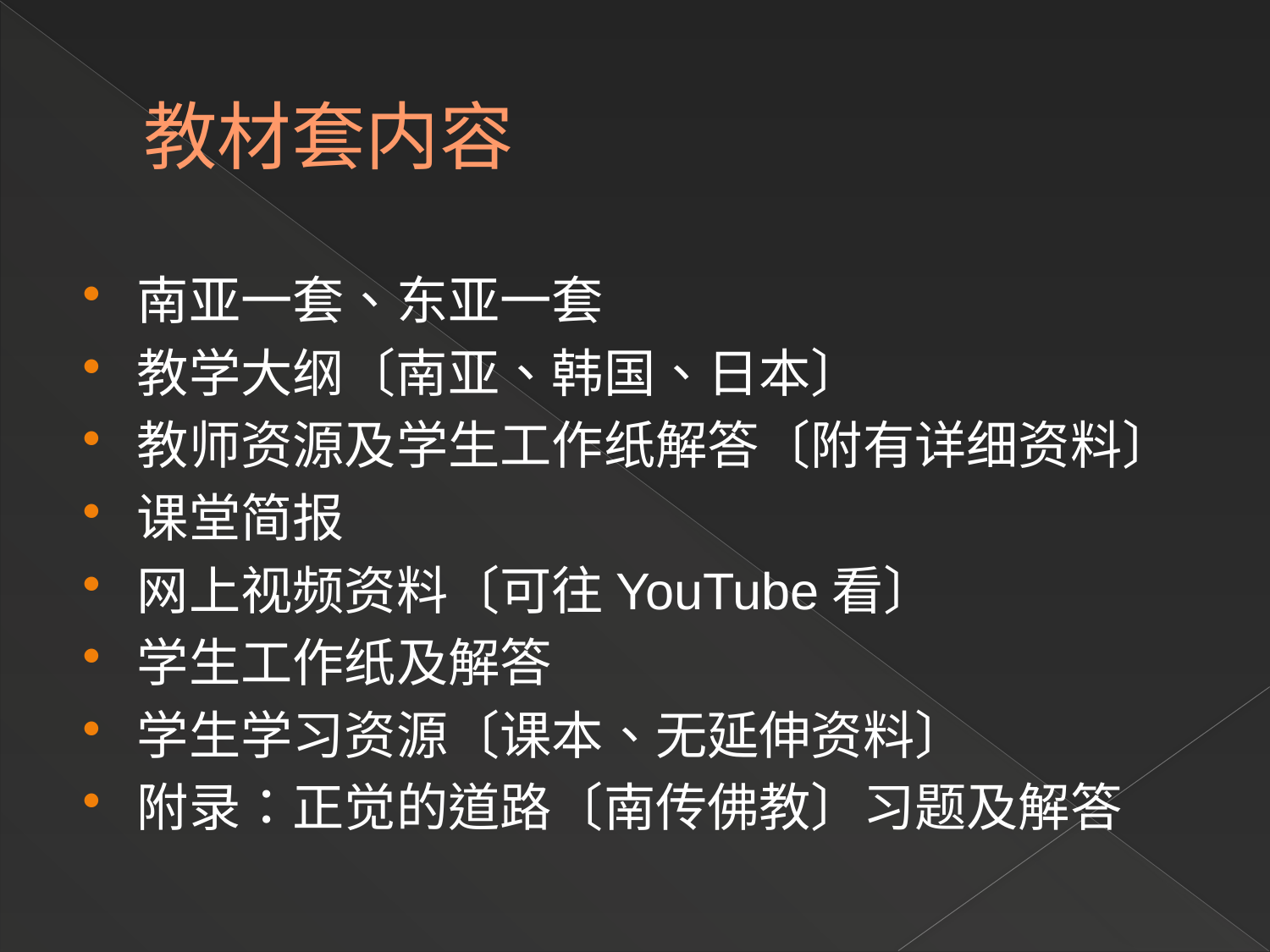

# 教材套内容
南亚一套、东亚一套
教学大纲〔南亚、韩国、日本〕
教师资源及学生工作纸解答〔附有详细资料〕
课堂简报
网上视频资料〔可往YouTube看〕
学生工作纸及解答
学生学习资源〔课本、无延伸资料〕
附录：正觉的道路〔南传佛教〕习题及解答